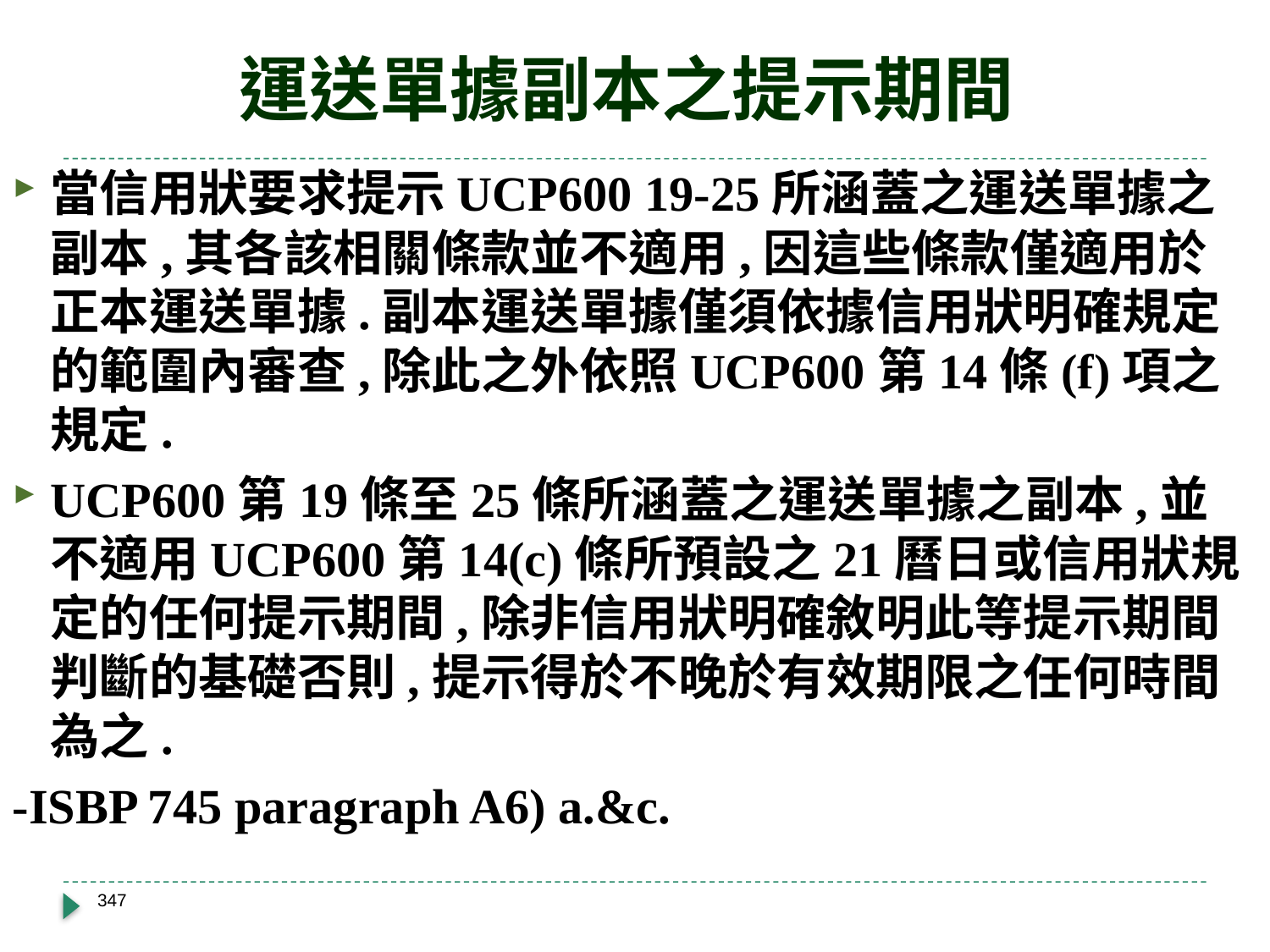

# 運送單據副本之提示期間
當信用狀要求提示UCP600 19-25所涵蓋之運送單據之副本,其各該相關條款並不適用,因這些條款僅適用於正本運送單據.副本運送單據僅須依據信用狀明確規定的範圍內審查,除此之外依照UCP600第14條(f)項之規定.
UCP600第19條至25條所涵蓋之運送單據之副本,並不適用UCP600第14(c)條所預設之21曆日或信用狀規定的任何提示期間,除非信用狀明確敘明此等提示期間判斷的基礎否則,提示得於不晚於有效期限之任何時間為之.
-ISBP 745 paragraph A6) a.&c.
347